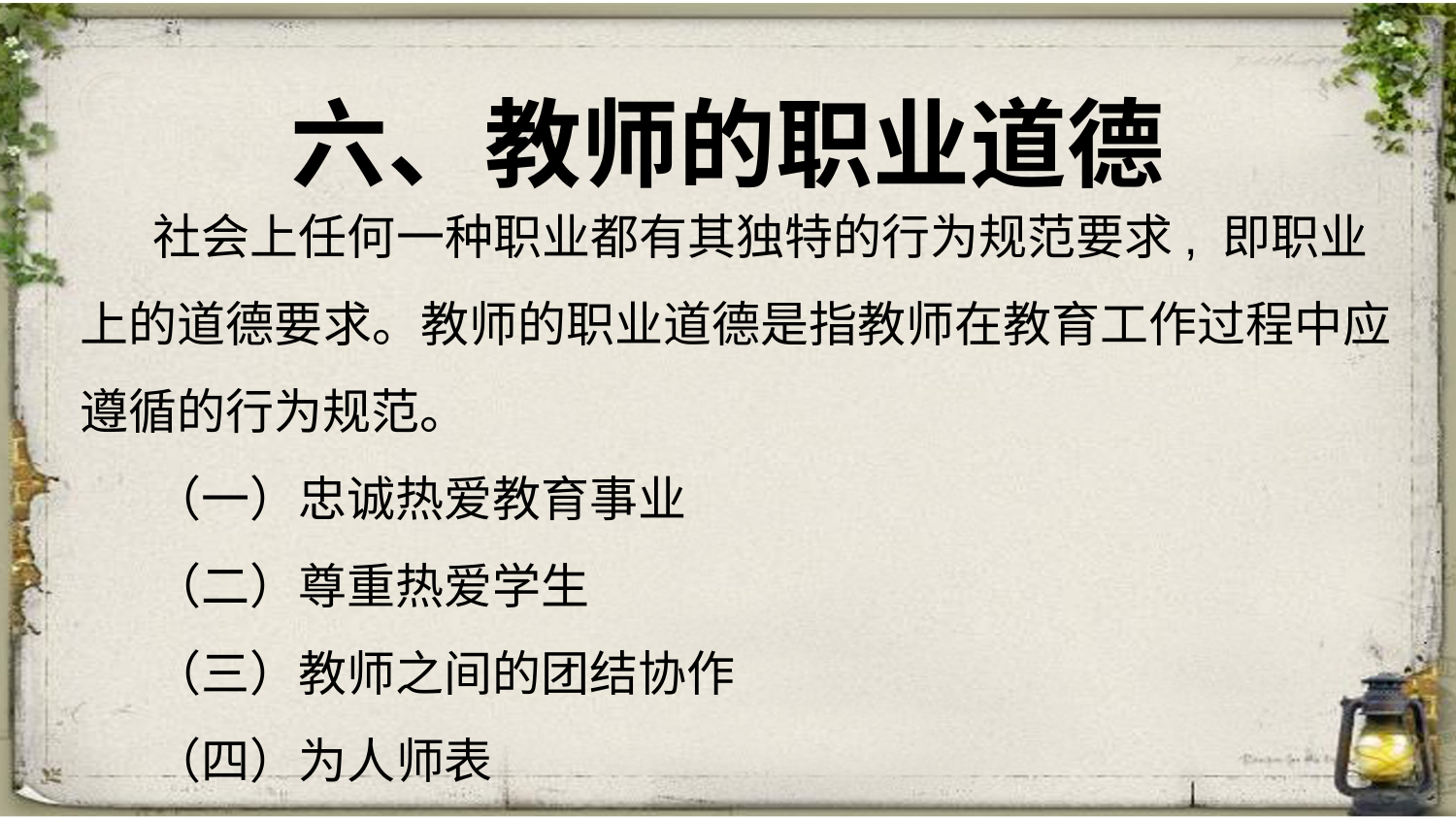

六、教师的职业道德
社会上任何一种职业都有其独特的行为规范要求, 即职业上的道德要求。教师的职业道德是指教师在教育工作过程中应遵循的行为规范。
（一）忠诚热爱教育事业
（二）尊重热爱学生
（三）教师之间的团结协作
（四）为人师表